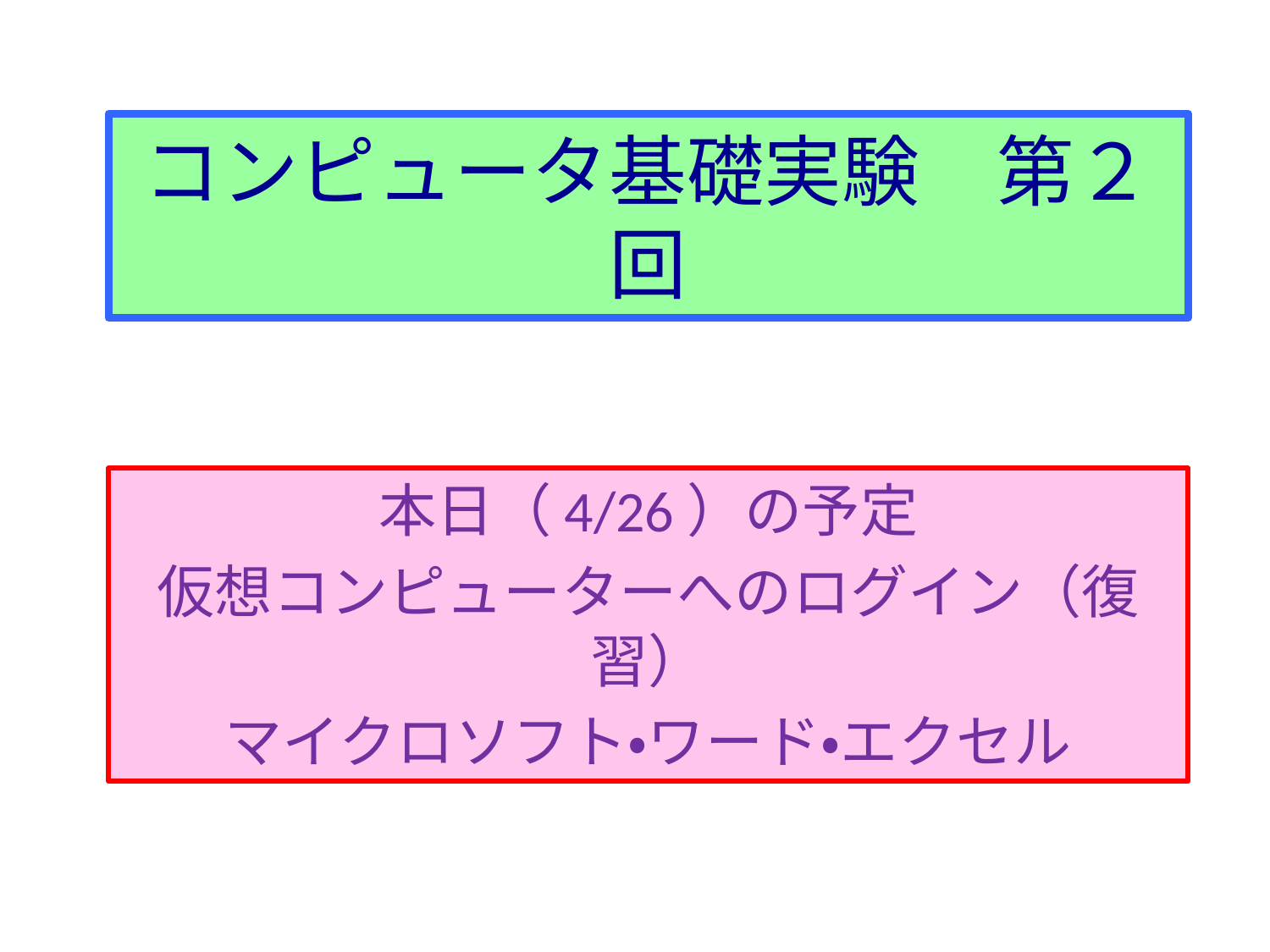

# コンピュータ基礎実験　第２回
本日（4/26）の予定
仮想コンピューターへのログイン（復習）
マイクロソフト・ワード・エクセル